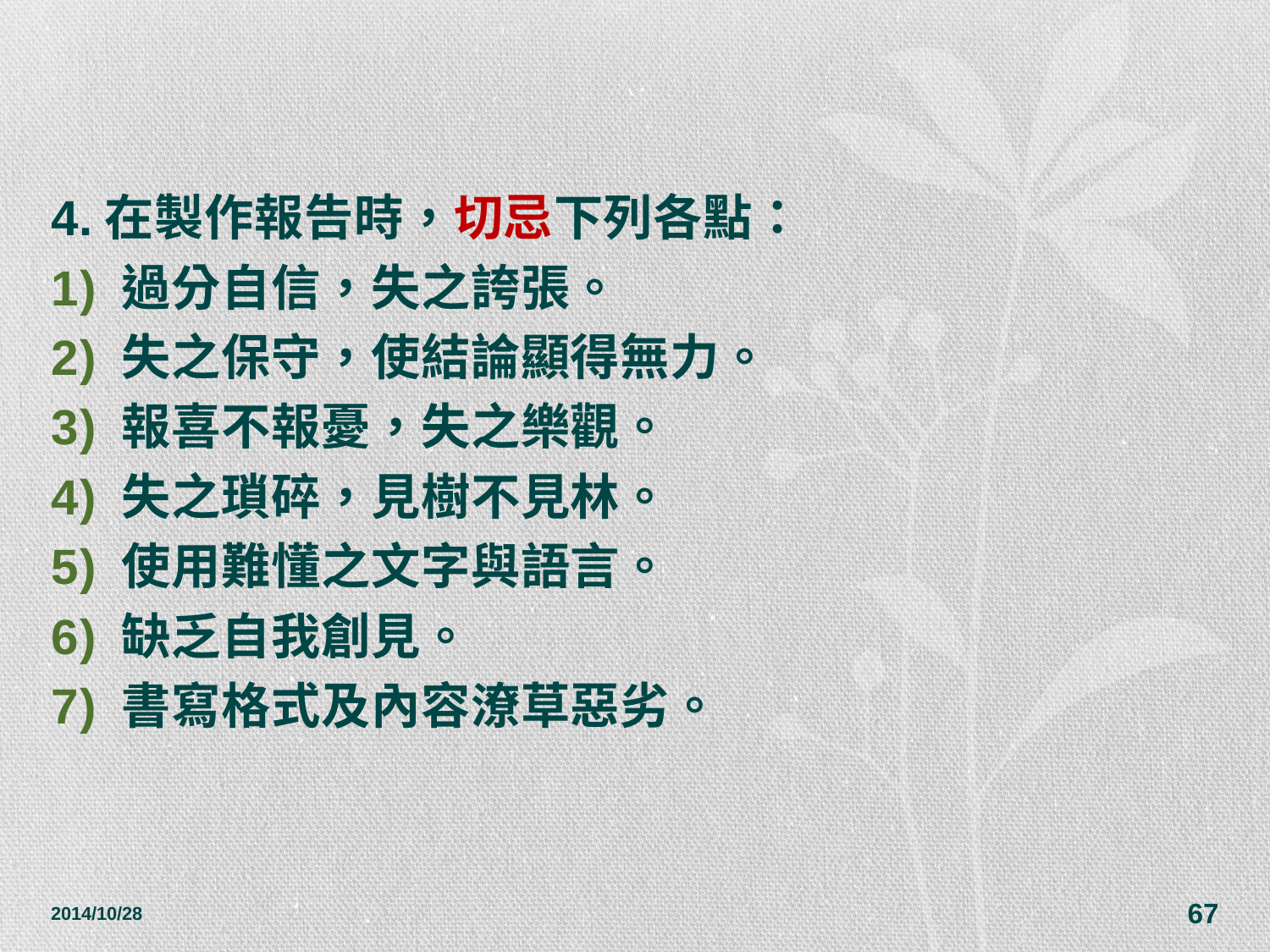

#
4.在製作報告時，切忌下列各點：
過分自信，失之誇張。
失之保守，使結論顯得無力。
報喜不報憂，失之樂觀。
失之瑣碎，見樹不見林。
使用難懂之文字與語言。
缺乏自我創見。
書寫格式及內容潦草惡劣。
2014/10/28
67